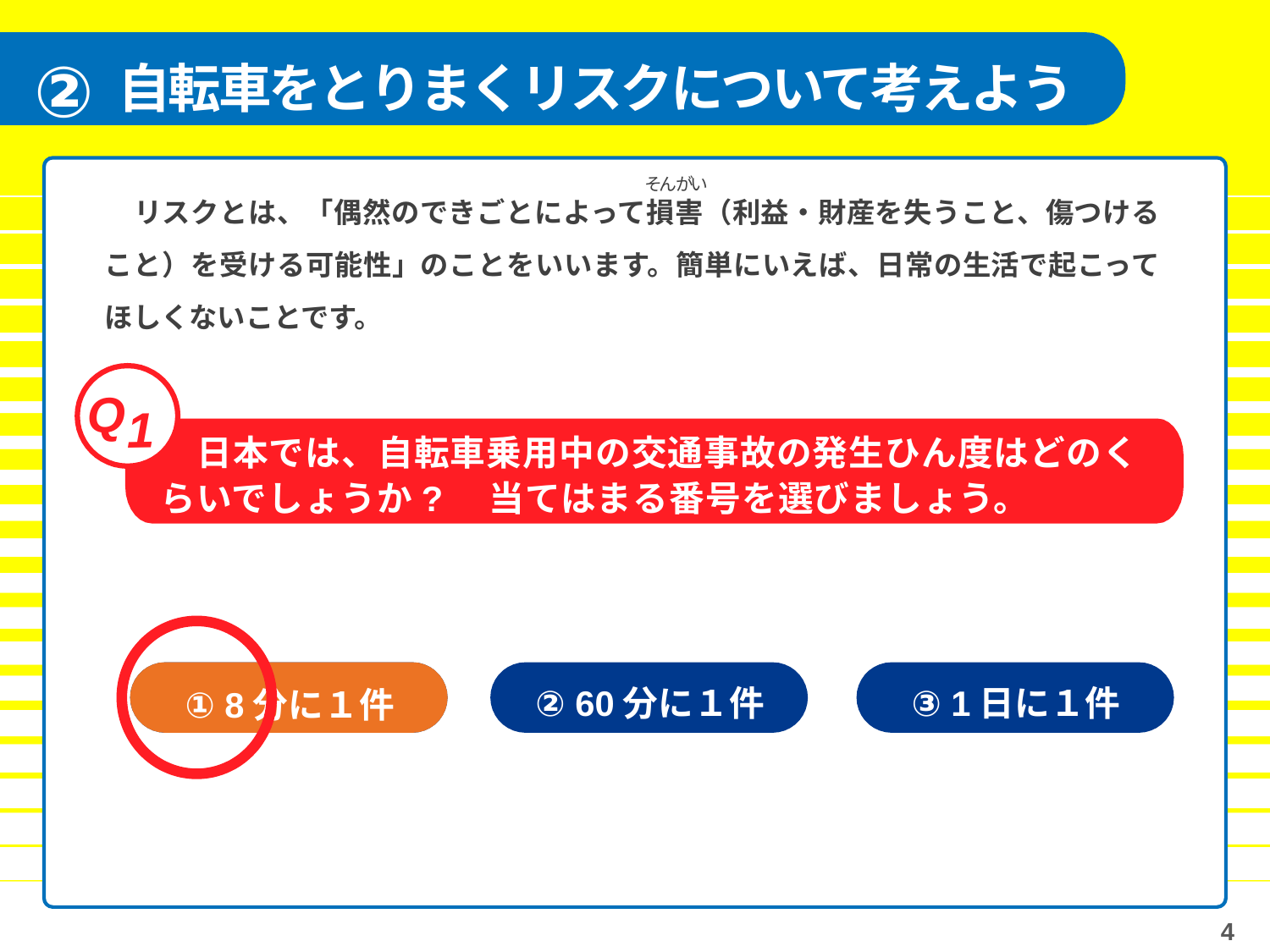

②
自転車をとりまくリスクについて考えよう

そん がい
リスクとは、「偶然のできごとによって損害（利益・財産を失うこと、傷つけること）を受ける可能性」のことをいいます。簡単にいえば、日常の生活で起こってほしくないことです。

Q
1

　日本では、自転車乗用中の交通事故の発生ひん度はどのくらいでしょうか?　当てはまる番号を選びましょう。

① 8分に１件

① 8分に１件

② 60分に１件

③ 1日に１件